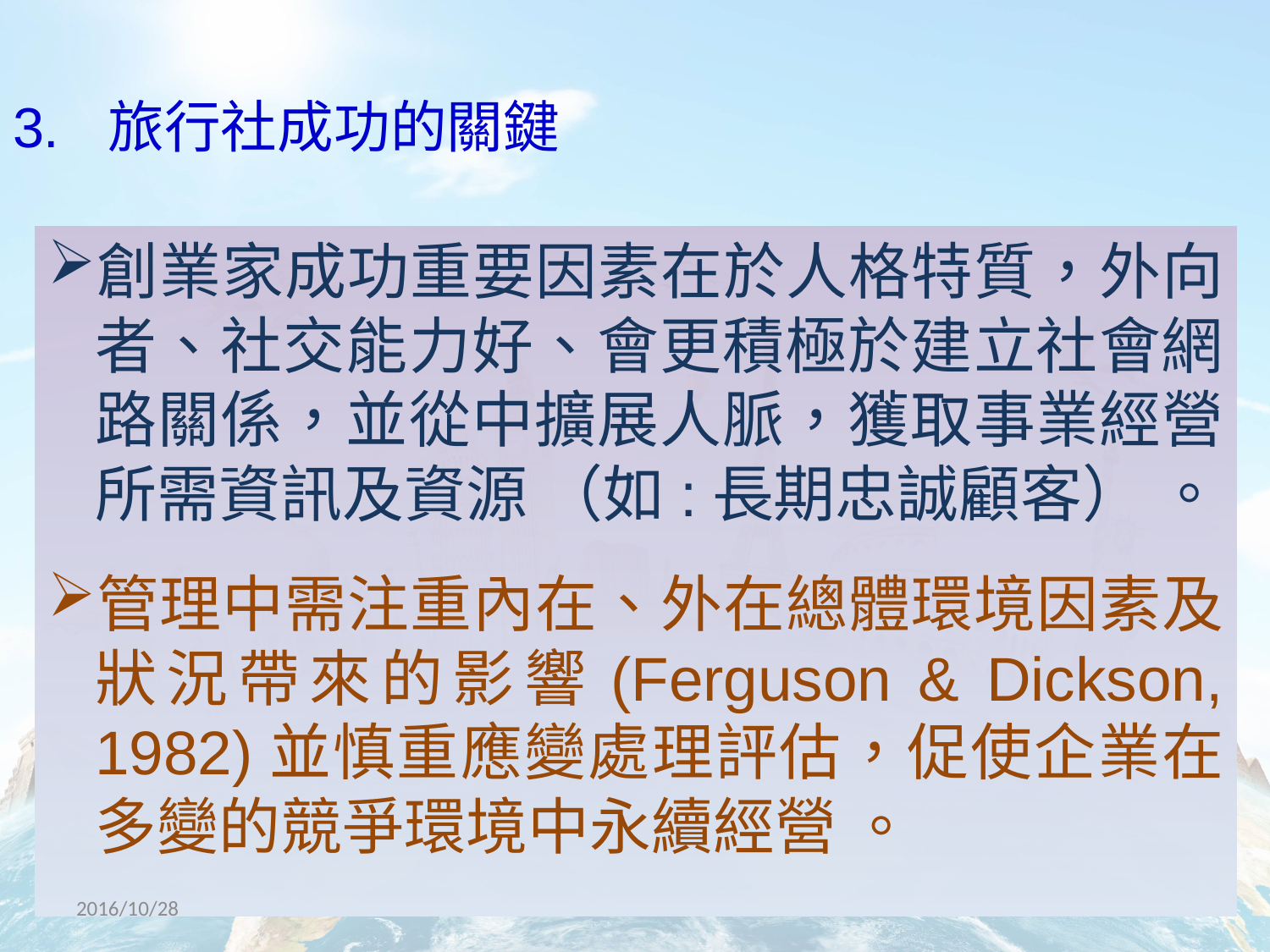

# 旅行社成功的關鍵
創業家成功重要因素在於人格特質，外向者、社交能力好、會更積極於建立社會網路關係，並從中擴展人脈，獲取事業經營所需資訊及資源 （如:長期忠誠顧客） 。
管理中需注重內在、外在總體環境因素及狀況帶來的影響(Ferguson & Dickson, 1982)並慎重應變處理評估，促使企業在多變的競爭環境中永續經營 。
2016/10/28
7